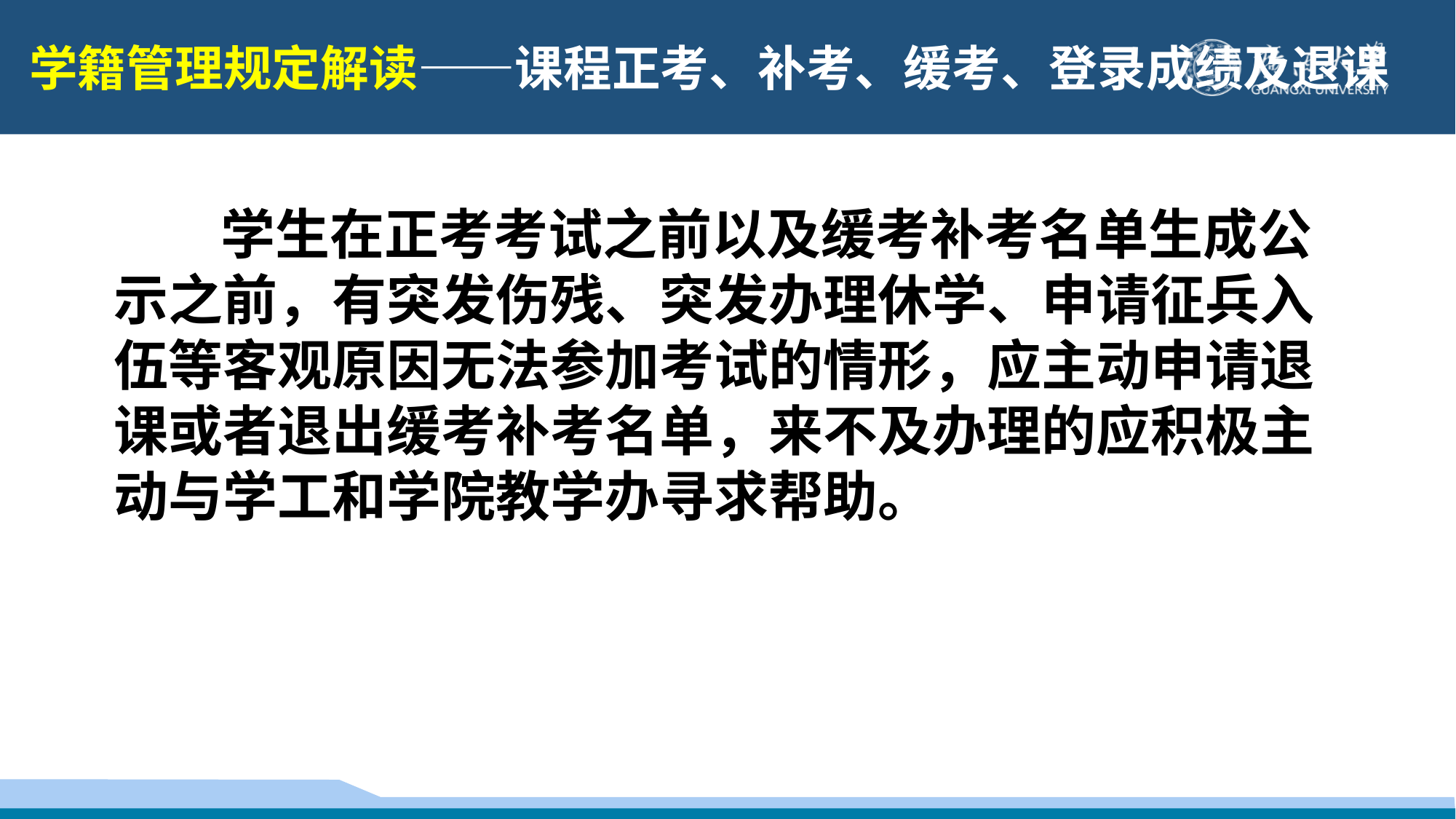

学籍管理规定解读——课程正考、补考、缓考、登录成绩及退课
学生在正考考试之前以及缓考补考名单生成公示之前，有突发伤残、突发办理休学、申请征兵入伍等客观原因无法参加考试的情形，应主动申请退课或者退出缓考补考名单，来不及办理的应积极主动与学工和学院教学办寻求帮助。